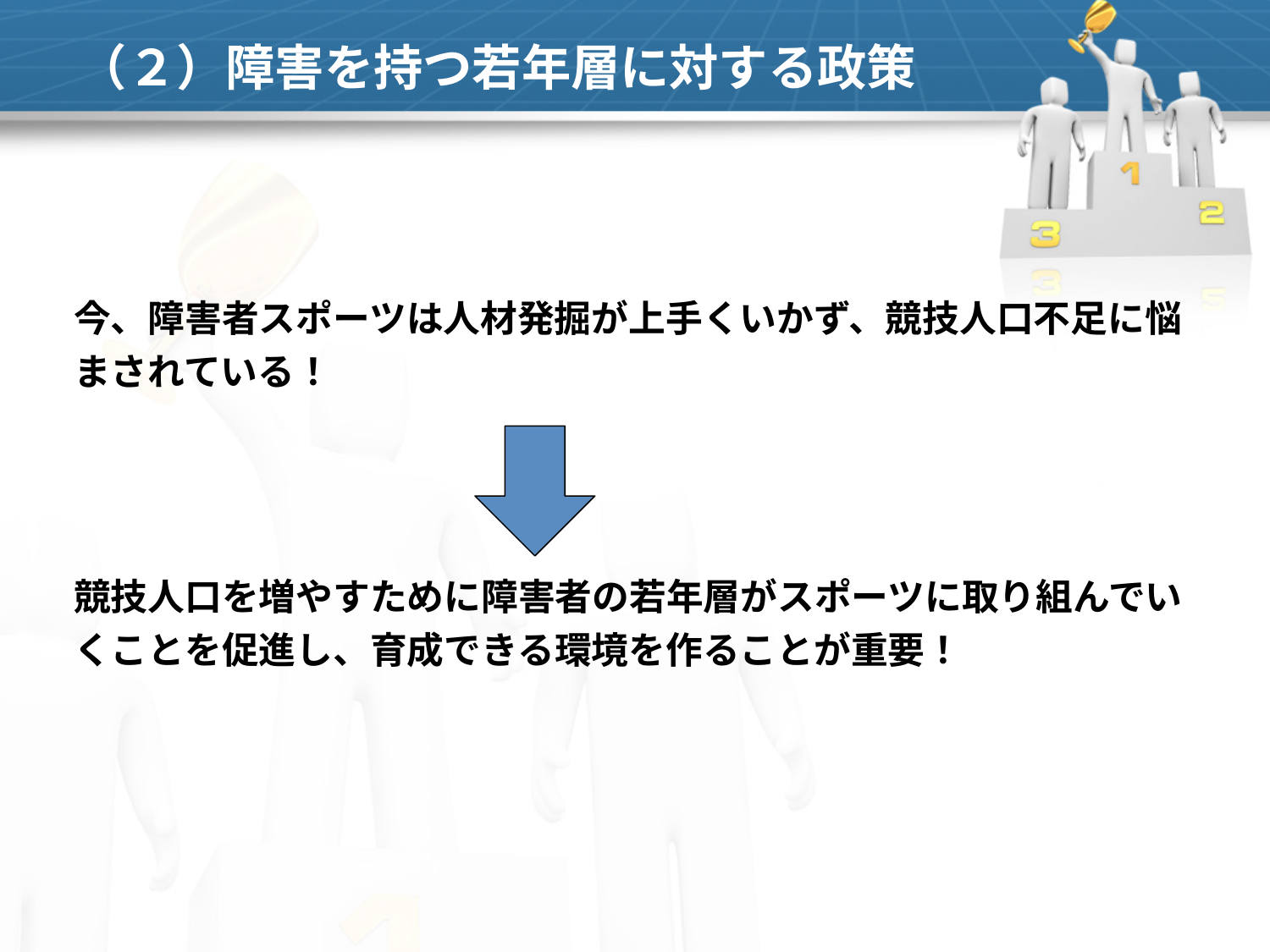

# （２）障害を持つ若年層に対する政策

今、障害者スポーツは人材発掘が上手くいかず、競技人口不足に悩まされている！

競技人口を増やすために障害者の若年層がスポーツに取り組んでいくことを促進し、育成できる環境を作ることが重要！